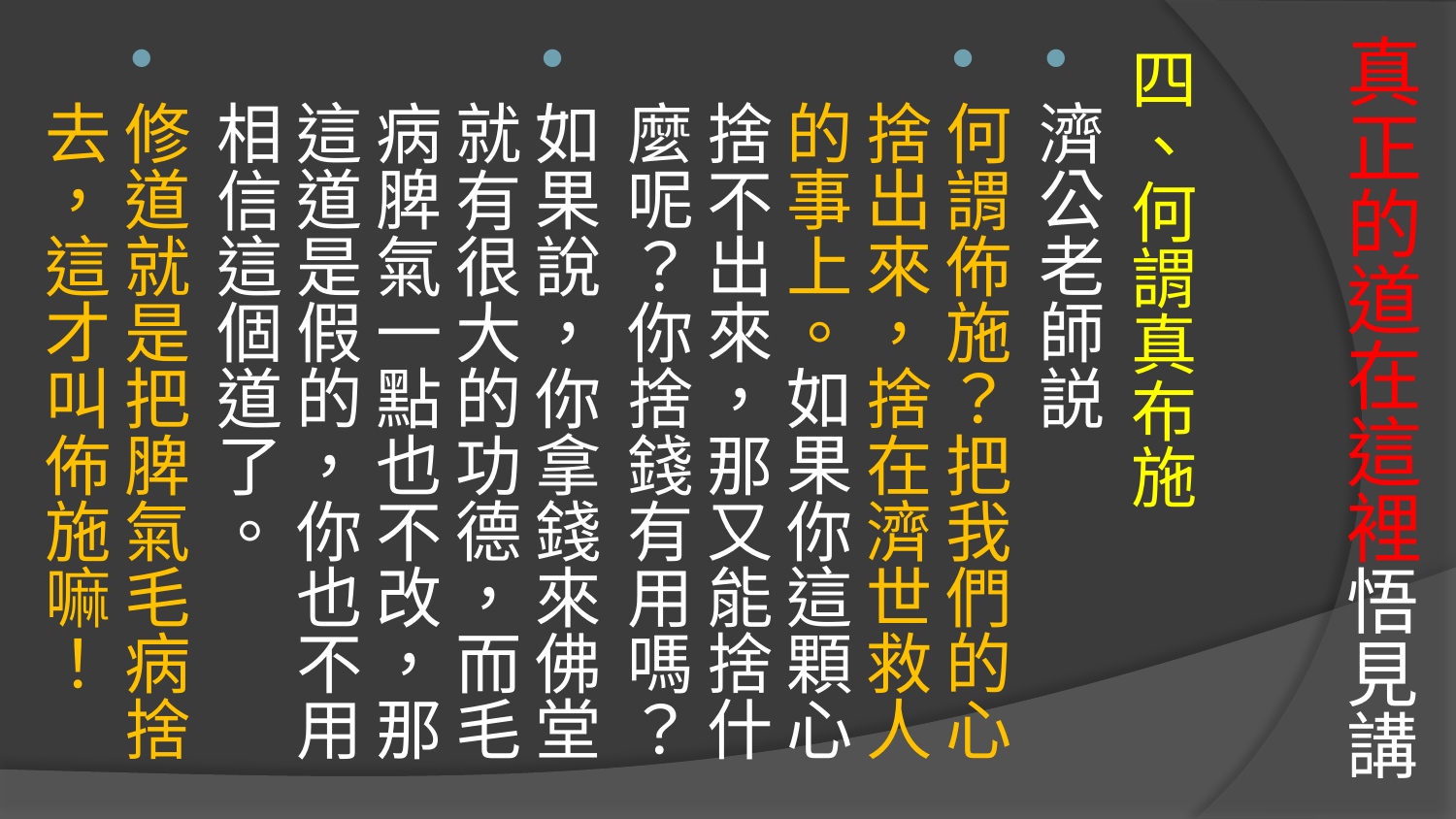

# 真正的道在這裡悟見講
四、何謂真布施
濟公老師説
何謂佈施？把我們的心捨出來，捨在濟世救人的事上。如果你這顆心捨不出來，那又能捨什麼呢？你捨錢有用嗎？
如果說，你拿錢來佛堂就有很大的功德，而毛病脾氣一點也不改，那這道是假的，你也不用相信這個道了。
修道就是把脾氣毛病捨去，這才叫佈施嘛！